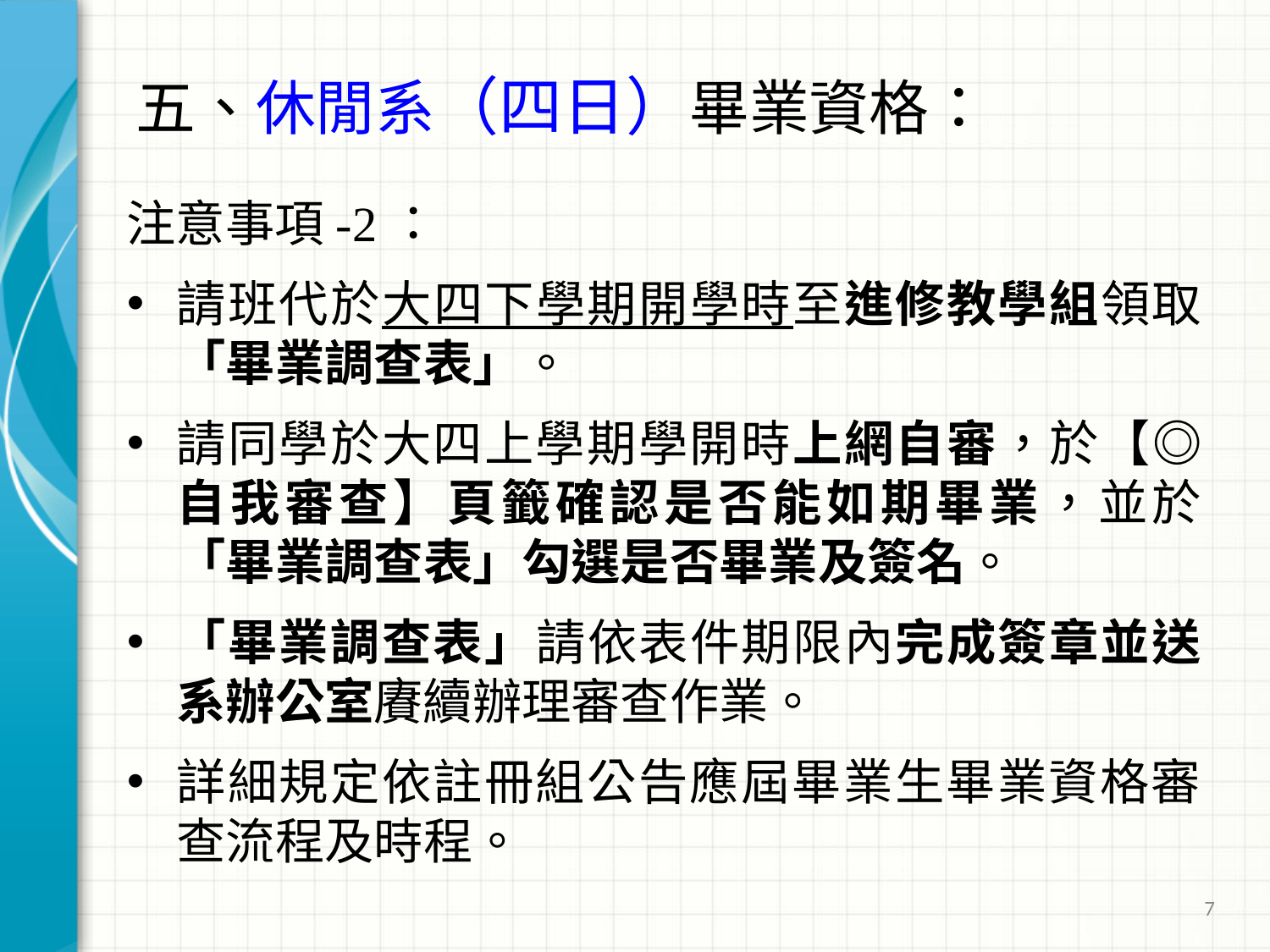

# 五、休閒系（四日）畢業資格：
注意事項-2：
請班代於大四下學期開學時至進修教學組領取「畢業調查表」。
請同學於大四上學期學開時上網自審，於【◎自我審查】頁籤確認是否能如期畢業，並於「畢業調查表」勾選是否畢業及簽名。
「畢業調查表」請依表件期限內完成簽章並送系辦公室賡續辦理審查作業。
詳細規定依註冊組公告應屆畢業生畢業資格審查流程及時程。

7